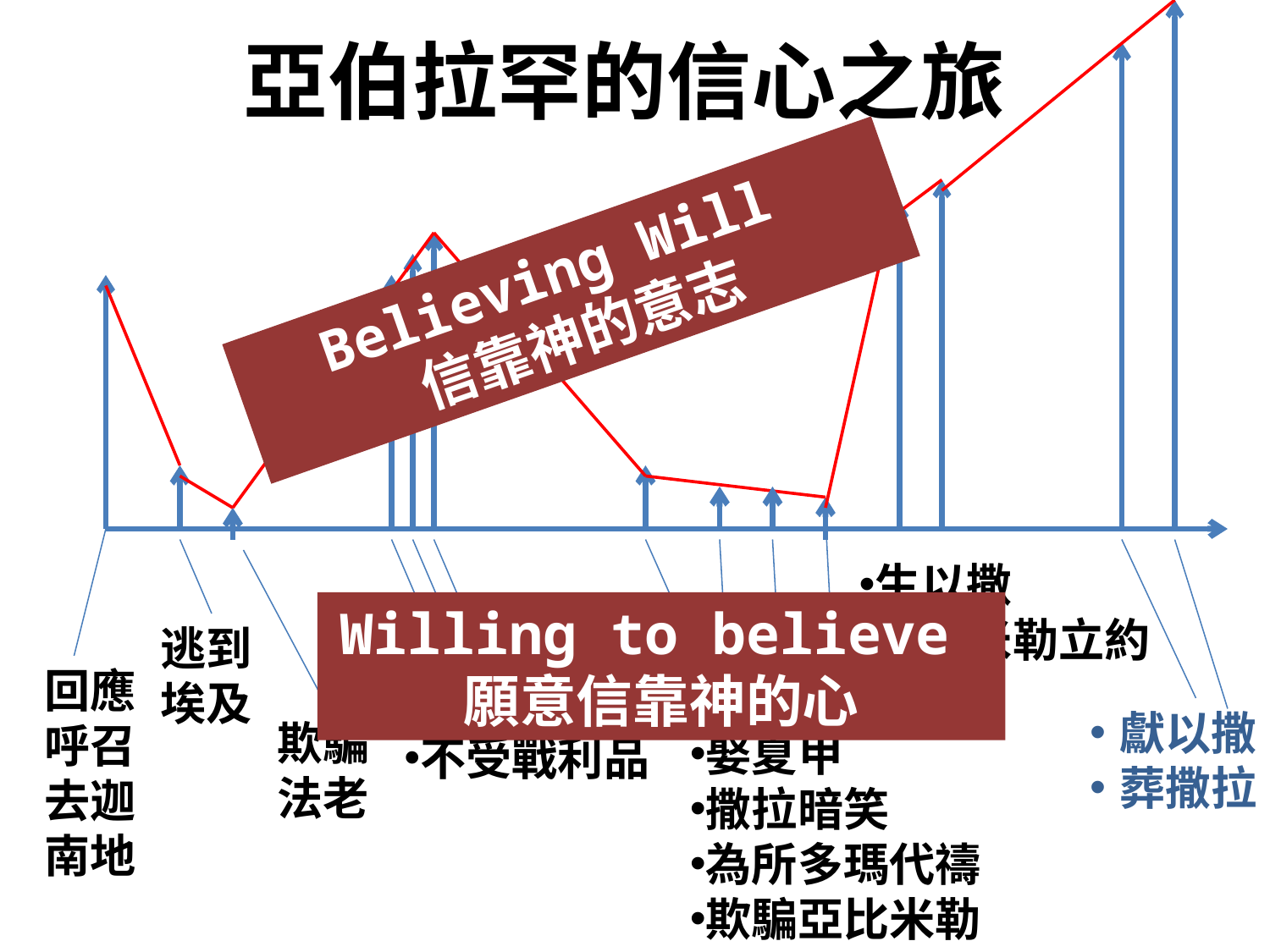

# 亞伯拉罕的信心之旅
Believing Will
信靠神的意志
生以撒
亞比米勒立約
Willing to believe
願意信靠神的心
逃到埃及
與羅得分地
拯救羅得
不受戰利品
回應呼召去迦南地
獻以撒
葬撒拉
欺騙法老
娶夏甲
撒拉暗笑
為所多瑪代禱
欺騙亞比米勒